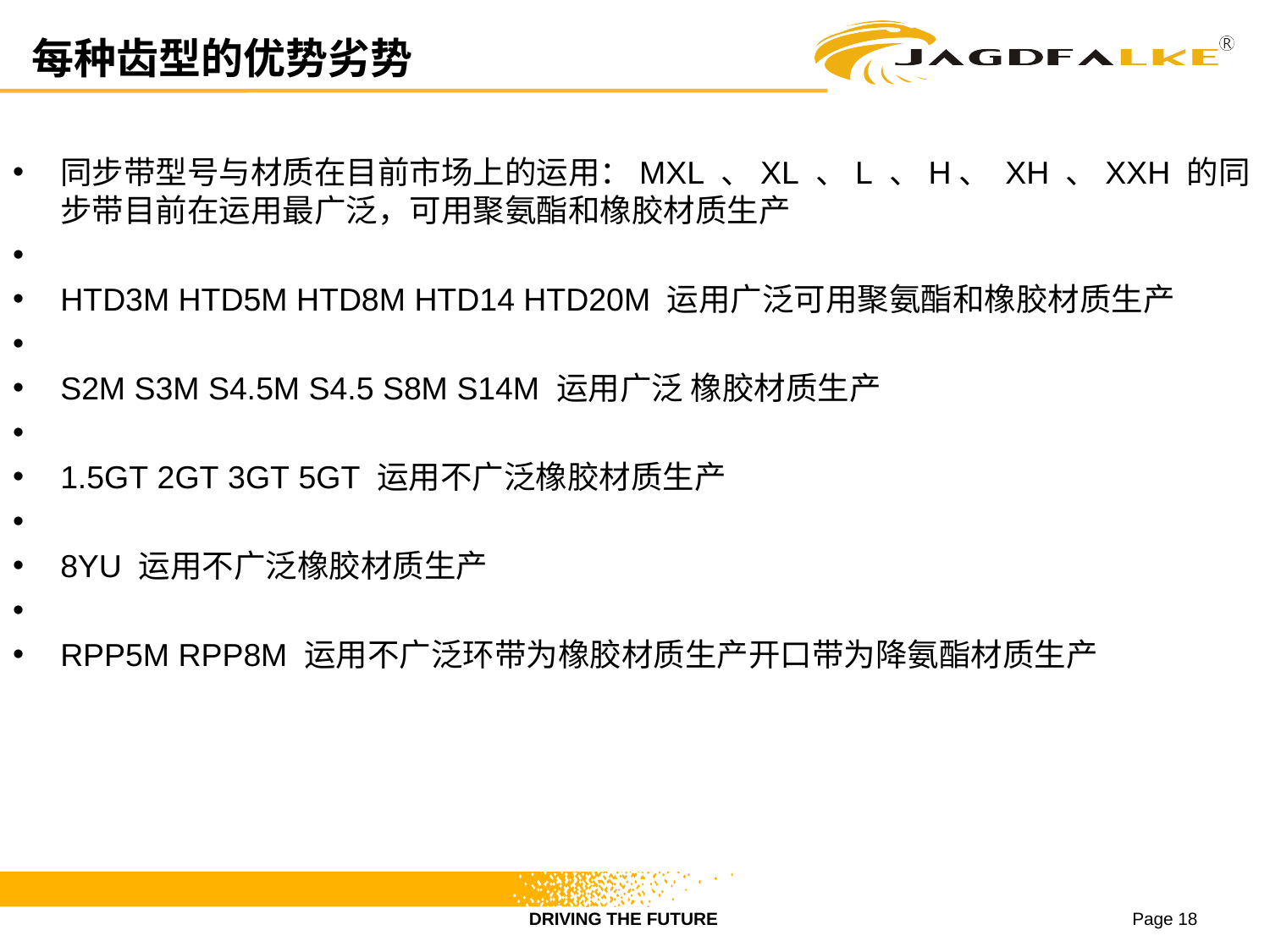

每种齿型的优势劣势
同步带型号与材质在目前市场上的运用：MXL 、XL 、L 、H、 XH 、XXH 的同步带目前在运用最广泛，可用聚氨酯和橡胶材质生产

HTD3M HTD5M HTD8M HTD14 HTD20M 运用广泛可用聚氨酯和橡胶材质生产

S2M S3M S4.5M S4.5 S8M S14M 运用广泛 橡胶材质生产

1.5GT 2GT 3GT 5GT 运用不广泛橡胶材质生产

8YU 运用不广泛橡胶材质生产

RPP5M RPP8M 运用不广泛环带为橡胶材质生产开口带为降氨酯材质生产

DRIVING THE FUTURE
Page 18